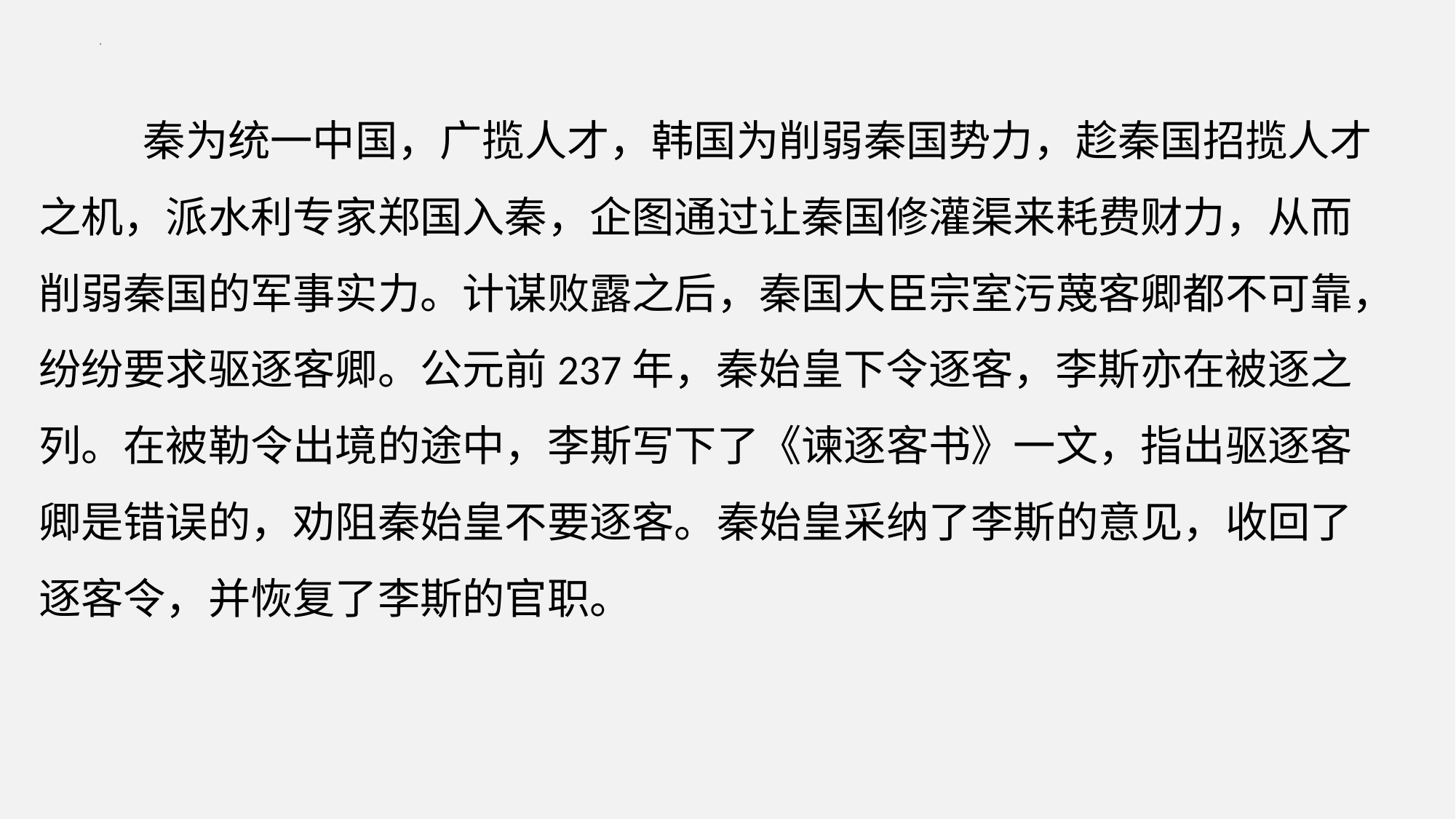

秦为统一中国，广揽人才，韩国为削弱秦国势力，趁秦国招揽人才之机，派水利专家郑国入秦，企图通过让秦国修灌渠来耗费财力，从而削弱秦国的军事实力。计谋败露之后，秦国大臣宗室污蔑客卿都不可靠，纷纷要求驱逐客卿。公元前237年，秦始皇下令逐客，李斯亦在被逐之列。在被勒令出境的途中，李斯写下了《谏逐客书》一文，指出驱逐客卿是错误的，劝阻秦始皇不要逐客。秦始皇采纳了李斯的意见，收回了逐客令，并恢复了李斯的官职。